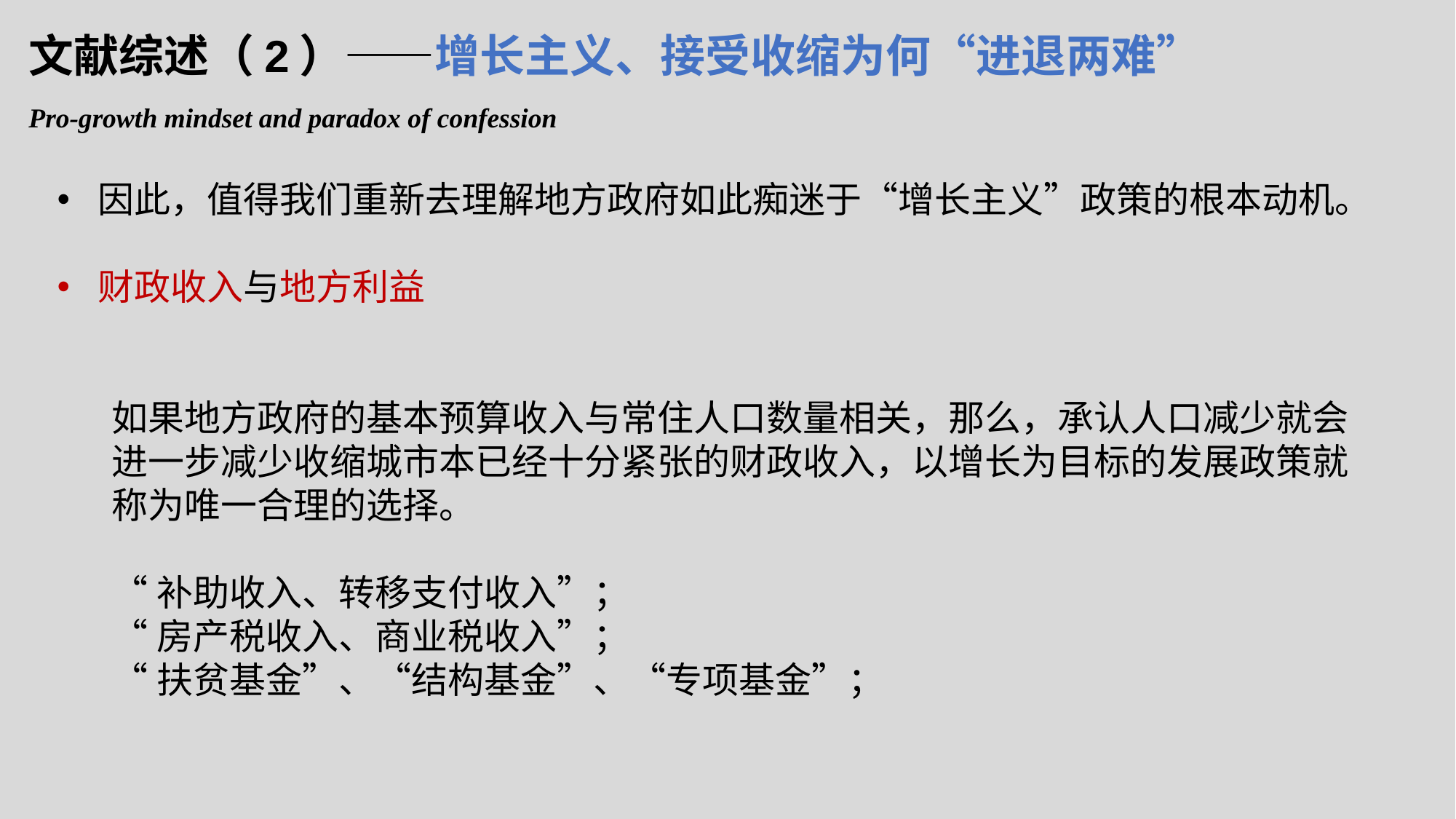

# 文献综述（2）——增长主义、接受收缩为何“进退两难”
Pro-growth mindset and paradox of confession
因此，值得我们重新去理解地方政府如此痴迷于“增长主义”政策的根本动机。

财政收入与地方利益

如果地方政府的基本预算收入与常住人口数量相关，那么，承认人口减少就会进一步减少收缩城市本已经十分紧张的财政收入，以增长为目标的发展政策就称为唯一合理的选择。

“补助收入、转移支付收入”；
“房产税收入、商业税收入”；
“扶贫基金”、“结构基金”、“专项基金”；